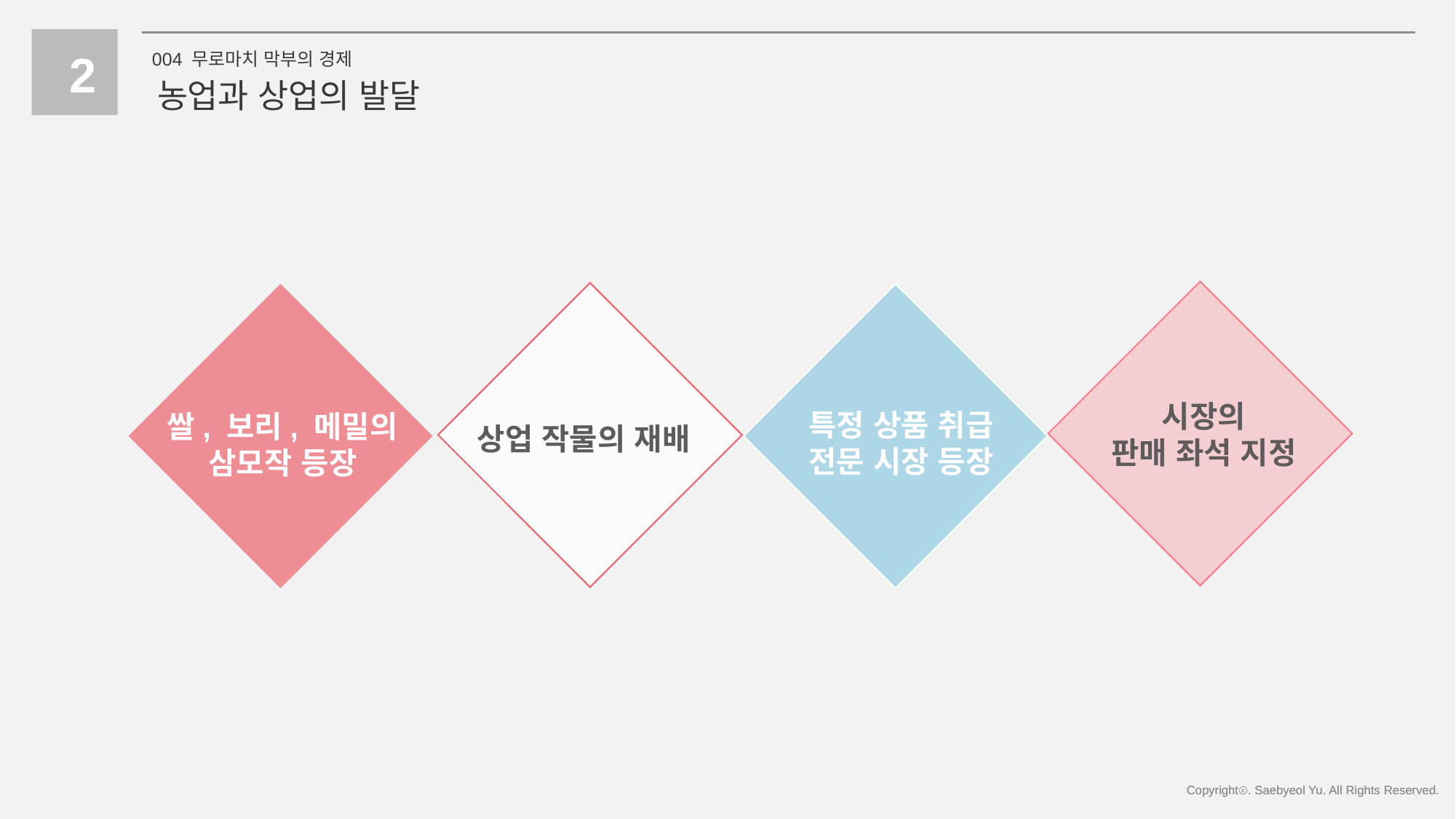

2
004 무로마치 막부의 경제
농업과 상업의 발달

시장의
판매 좌석 지정

상업 작물의 재배

쌀, 보리, 메밀의
삼모작 등장

특정 상품 취급
전문 시장 등장
Copyrightⓒ. Saebyeol Yu. All Rights Reserved.